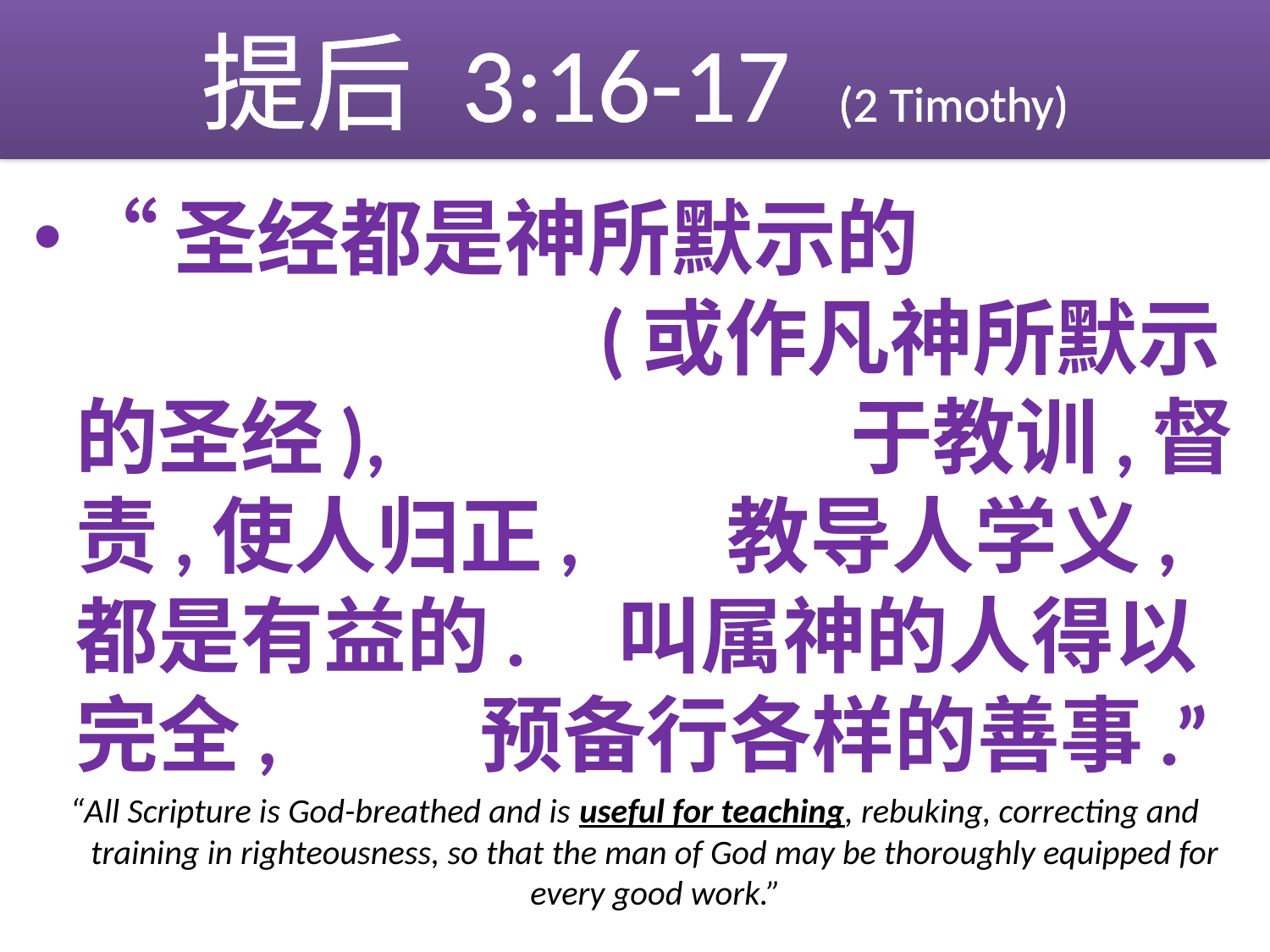

# 提后 3:16-17  (2 Timothy)
“圣经都是神所默示的                                            (或作凡神所默示的圣经),                        于教训,督责,使人归正,       教导人学义,都是有益的.    叫属神的人得以完全,          预备行各样的善事.”
“All Scripture is God-breathed and is useful for teaching, rebuking, correcting and training in righteousness, so that the man of God may be thoroughly equipped for every good work.”